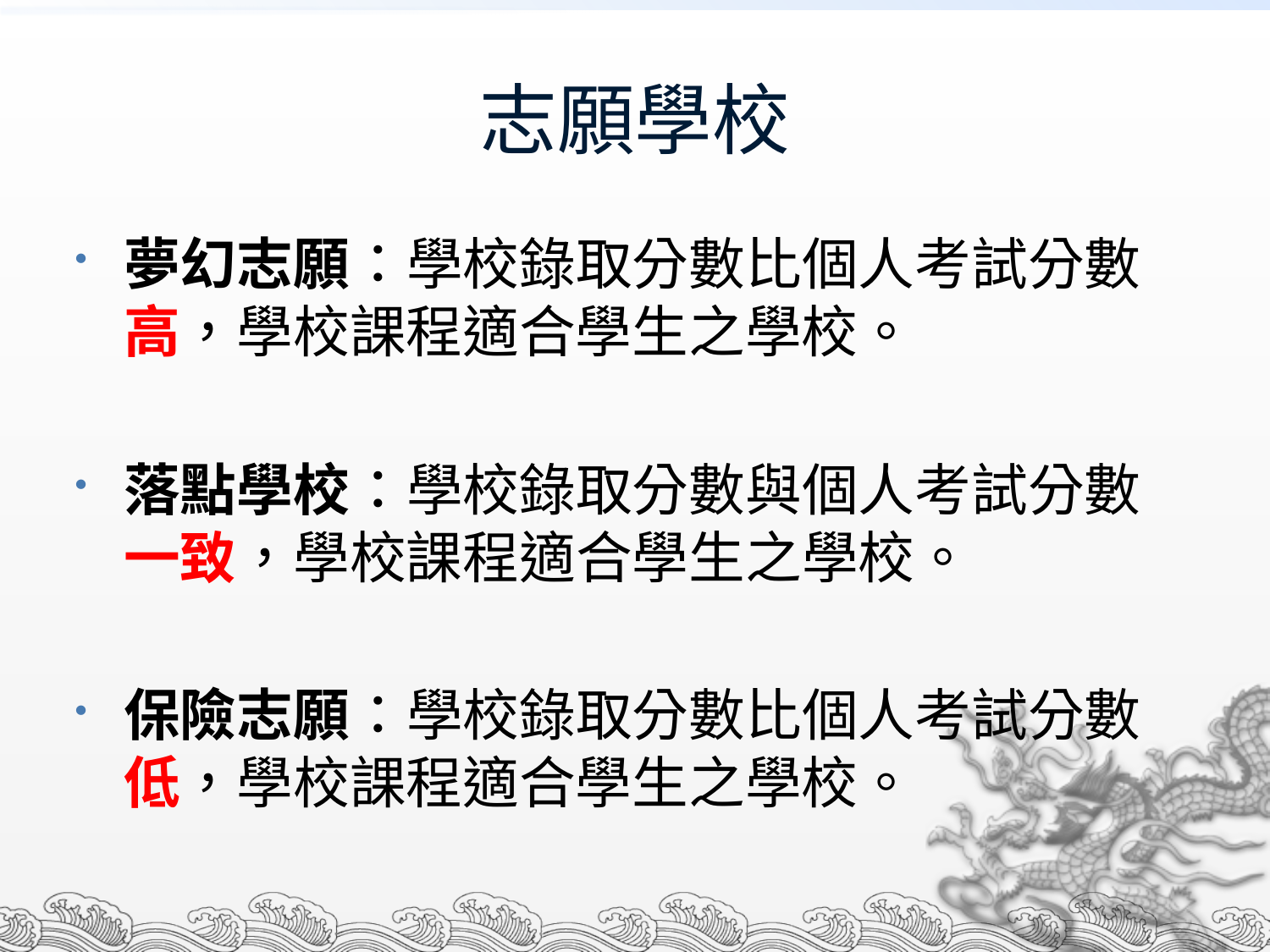

# 志願學校
夢幻志願：學校錄取分數比個人考試分數高，學校課程適合學生之學校。

落點學校：學校錄取分數與個人考試分數一致，學校課程適合學生之學校。

保險志願：學校錄取分數比個人考試分數低，學校課程適合學生之學校。